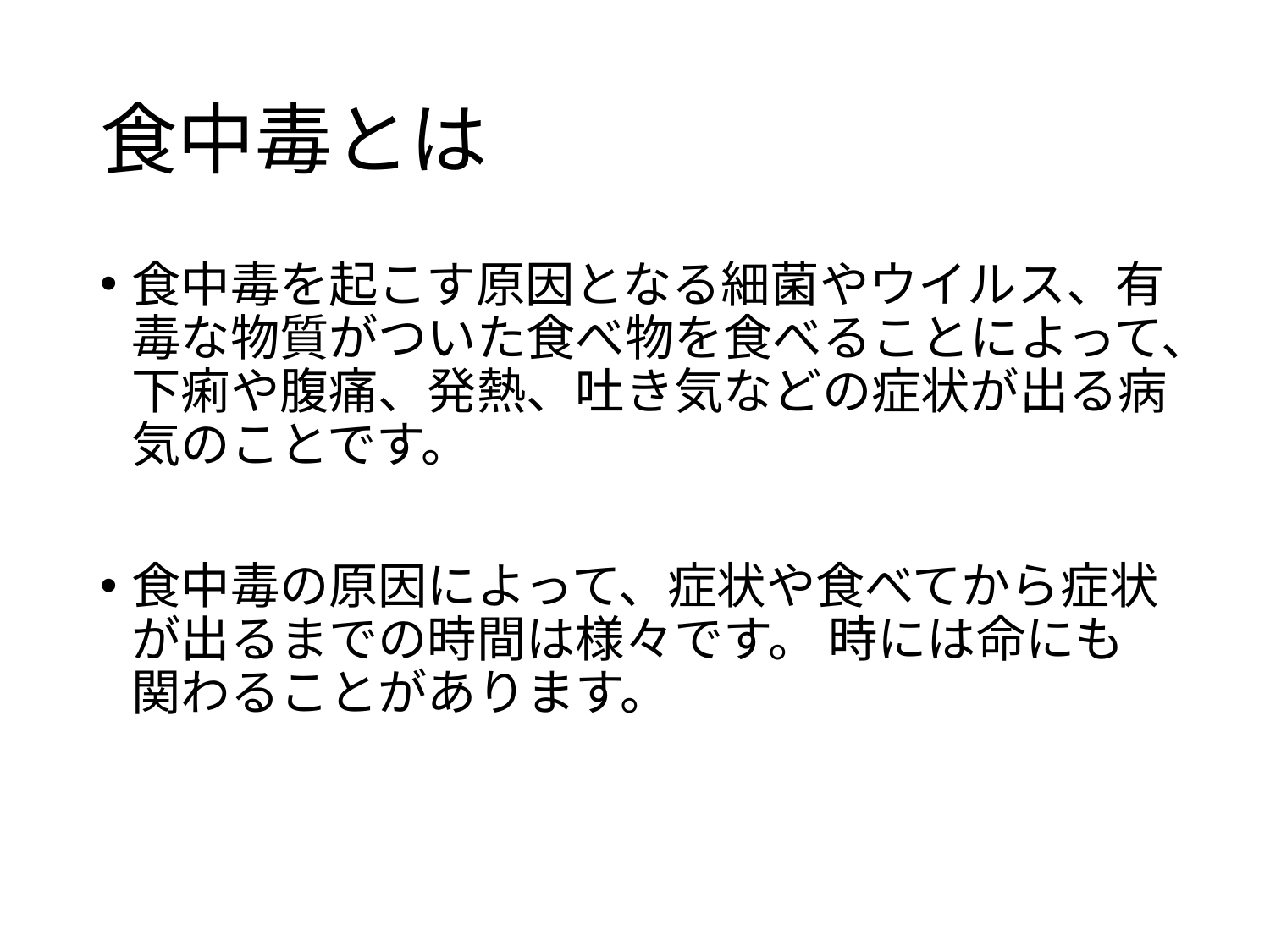

# 食中毒とは
食中毒を起こす原因となる細菌やウイルス、有毒な物質がついた食べ物を食べることによって、下痢や腹痛、発熱、吐き気などの症状が出る病気のことです。

食中毒の原因によって、症状や食べてから症状が出るまでの時間は様々です。 時には命にも関わることがあります。